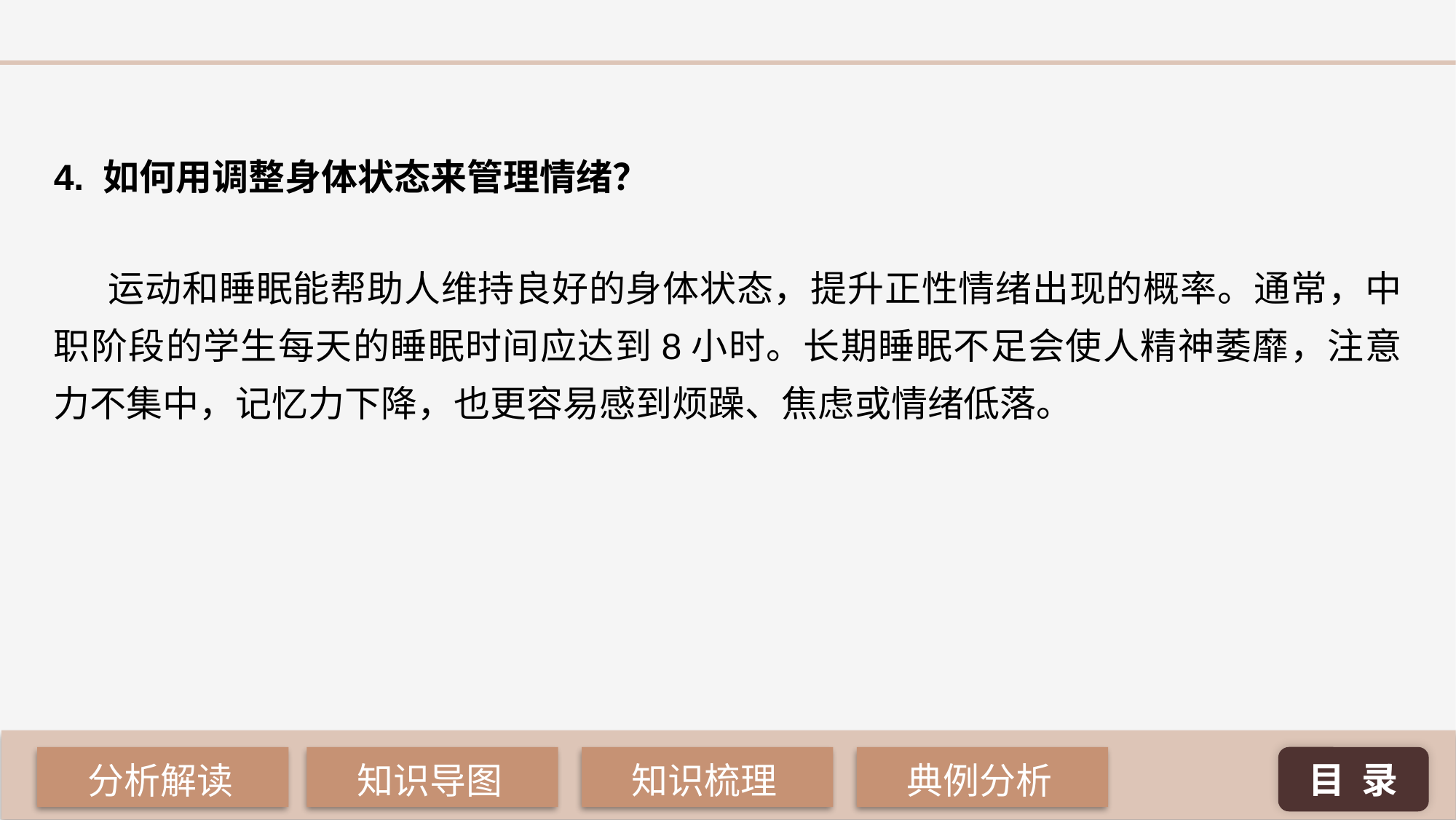

4. 如何用调整身体状态来管理情绪？
运动和睡眠能帮助人维持良好的身体状态，提升正性情绪出现的概率。通常，中职阶段的学生每天的睡眠时间应达到8小时。长期睡眠不足会使人精神萎靡，注意力不集中，记忆力下降，也更容易感到烦躁、焦虑或情绪低落。